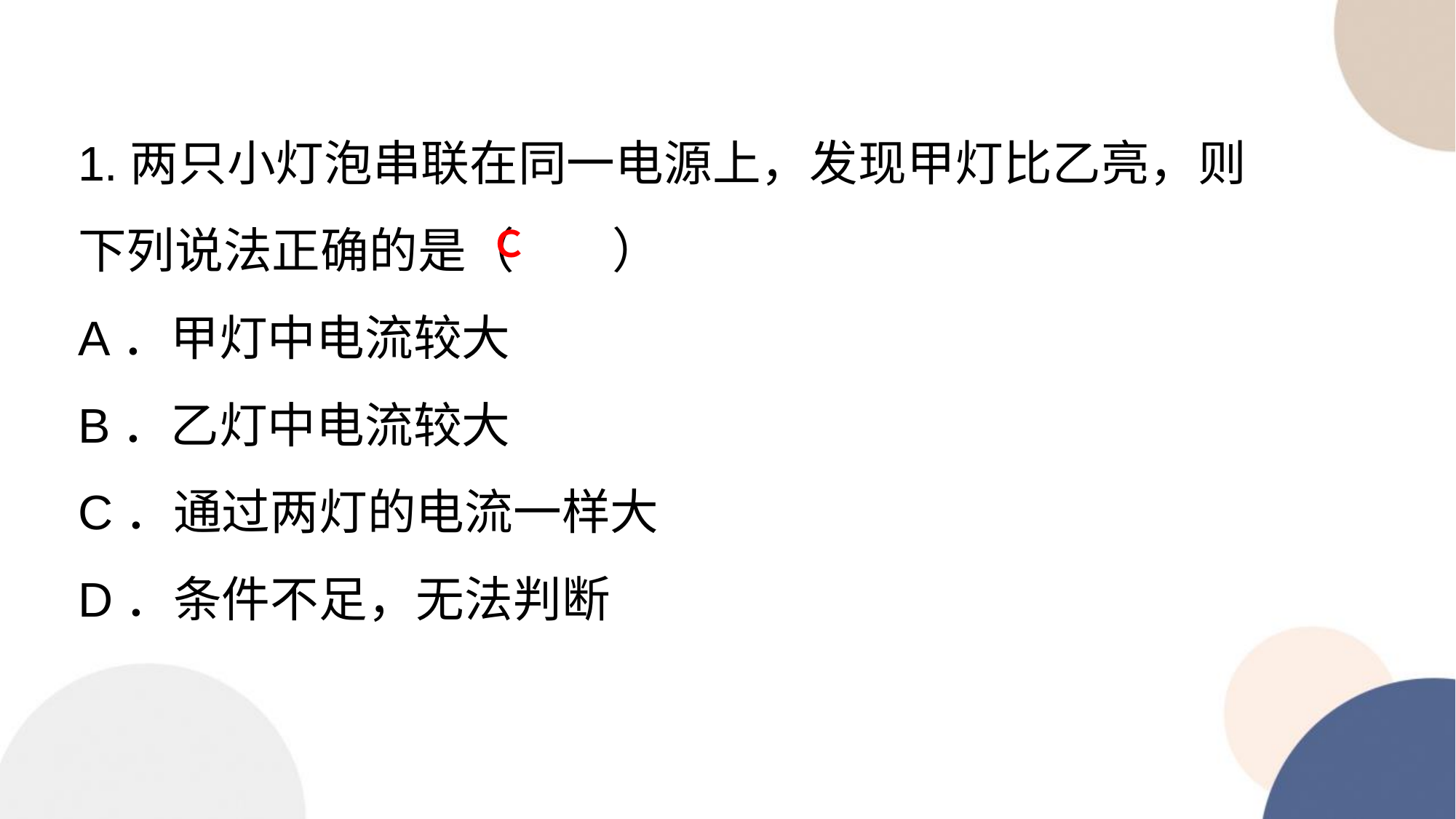

1.两只小灯泡串联在同一电源上，发现甲灯比乙亮，则下列说法正确的是（　　）
A．甲灯中电流较大
B．乙灯中电流较大
C．通过两灯的电流一样大
D．条件不足，无法判断
Ｃ